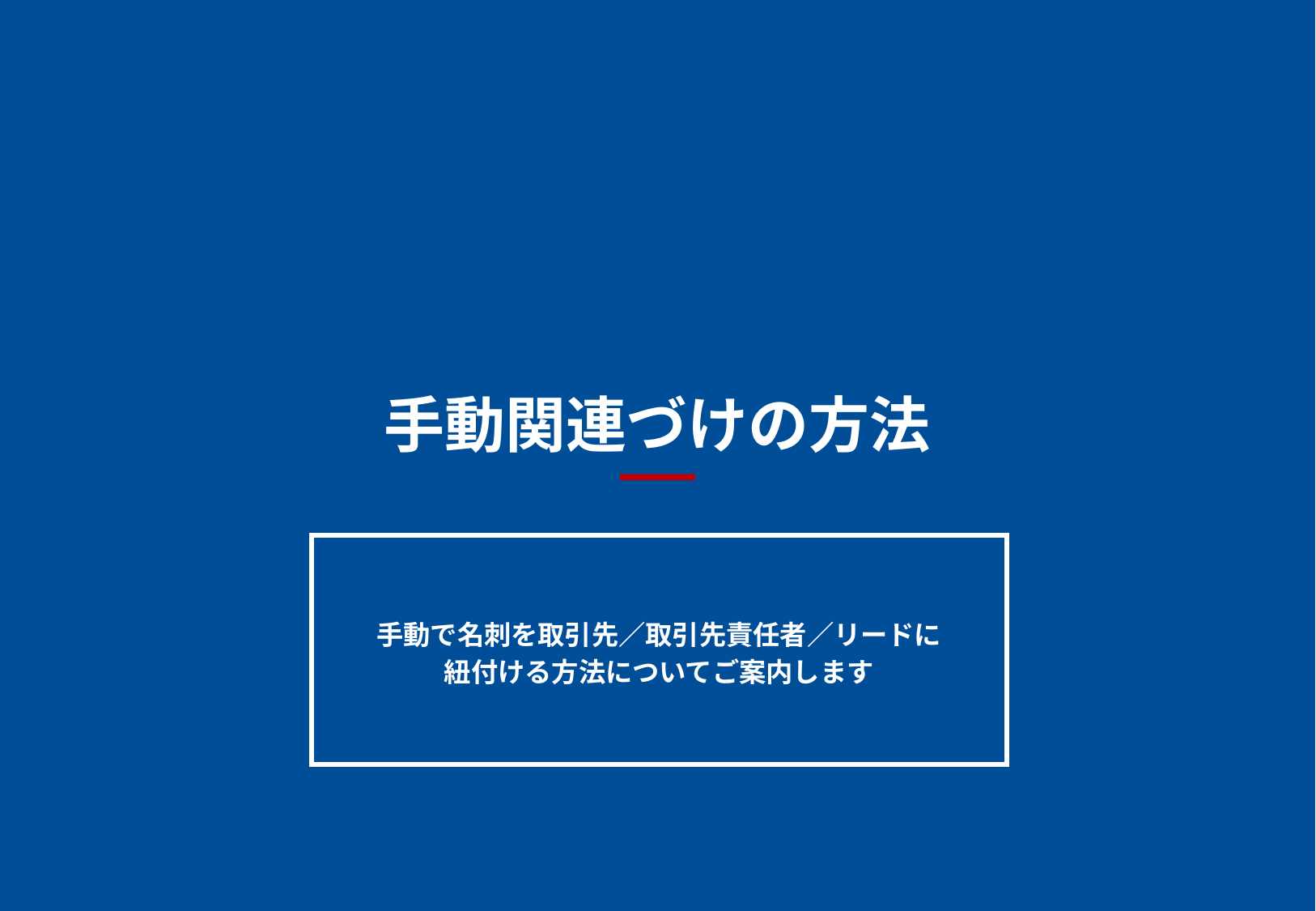

# 手動関連づけの方法

手動で名刺を取引先／取引先責任者／リードに
紐付ける方法についてご案内します